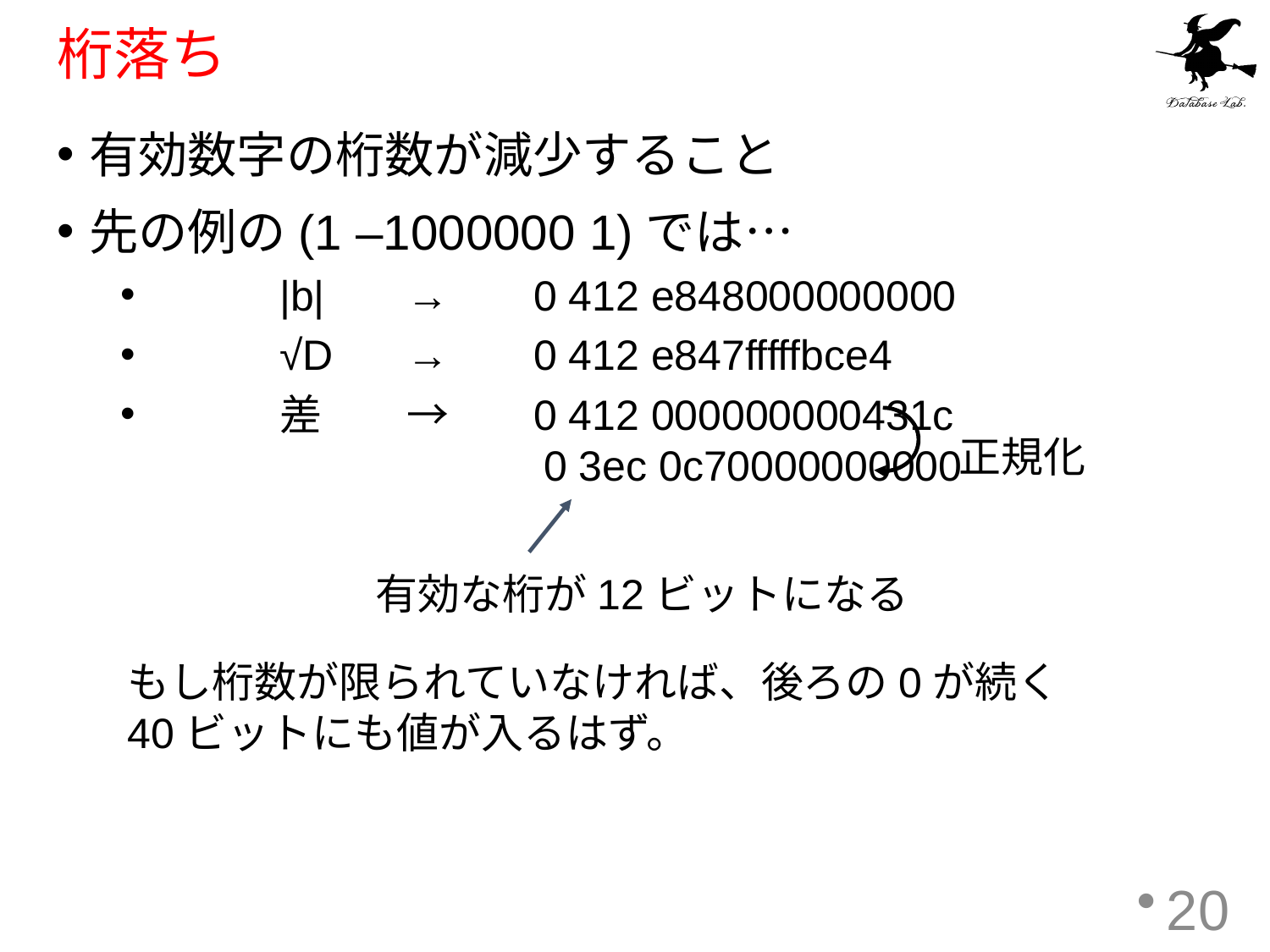

# 桁落ち
有効数字の桁数が減少すること
先の例の(1 –1000000 1)では…
	|b|	→	0 412 e848000000000
	√D	→	0 412 e847fffffbce4
	差	→	0 412 000000000431c
		　　　0 3ec 0c70000000000

正規化

有効な桁が12ビットになる
もし桁数が限られていなければ、後ろの0が続く40ビットにも値が入るはず。
20